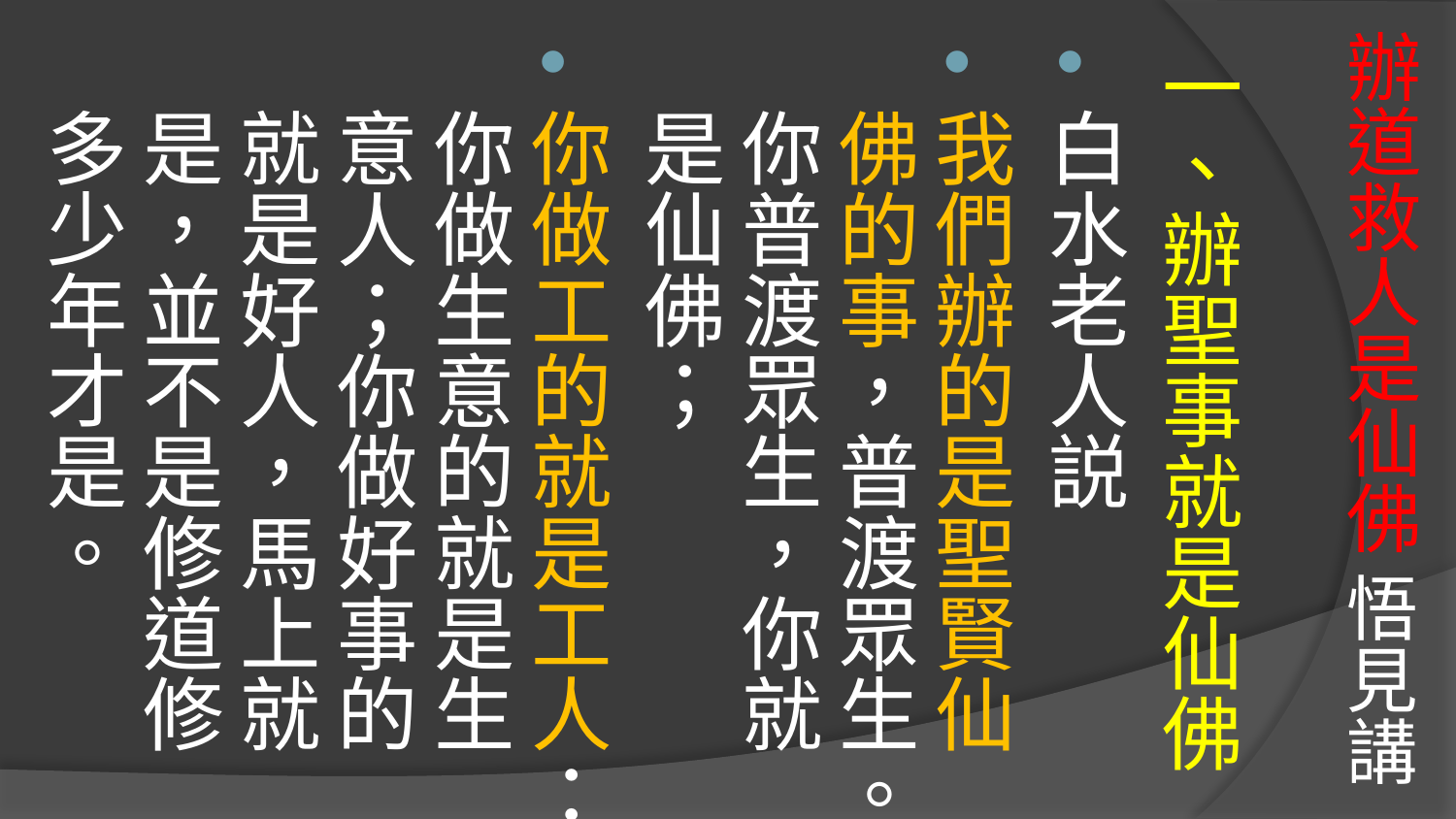

# 辦道救人是仙佛 悟見講
一、辦聖事就是仙佛
白水老人説
我們辦的是聖賢仙佛的事，普渡眾生。你普渡眾生，你就是仙佛；
你做工的就是工人：你做生意的就是生意人；你做好事的就是好人，馬上就是，並不是修道修多少年才是。